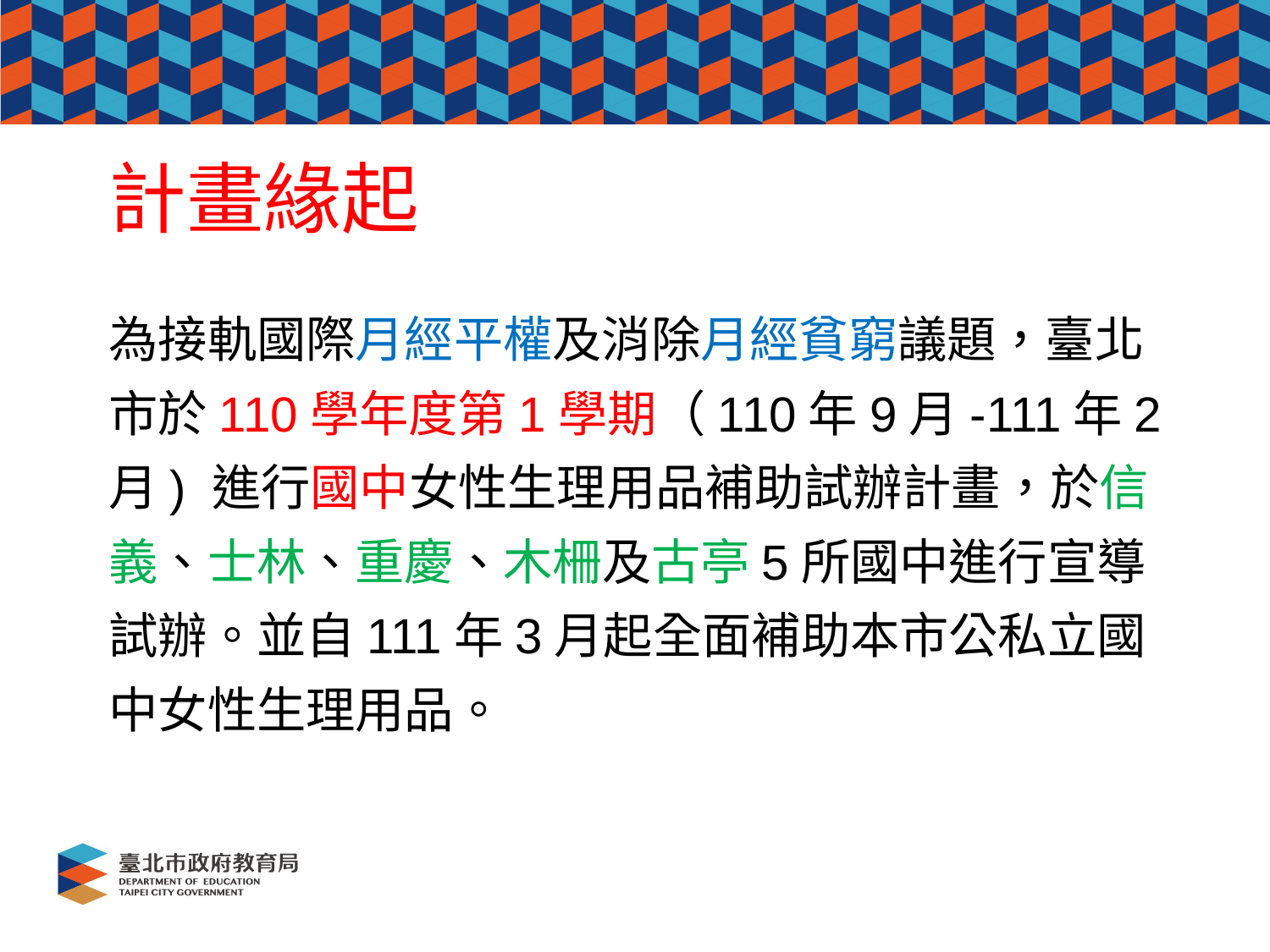

# 計畫緣起
為接軌國際月經平權及消除月經貧窮議題，臺北市於110學年度第1學期（110年9月-111年2月) 進行國中女性生理用品補助試辦計畫，於信義、士林、重慶、木柵及古亭5所國中進行宣導試辦。並自111年3月起全面補助本市公私立國中女性生理用品。